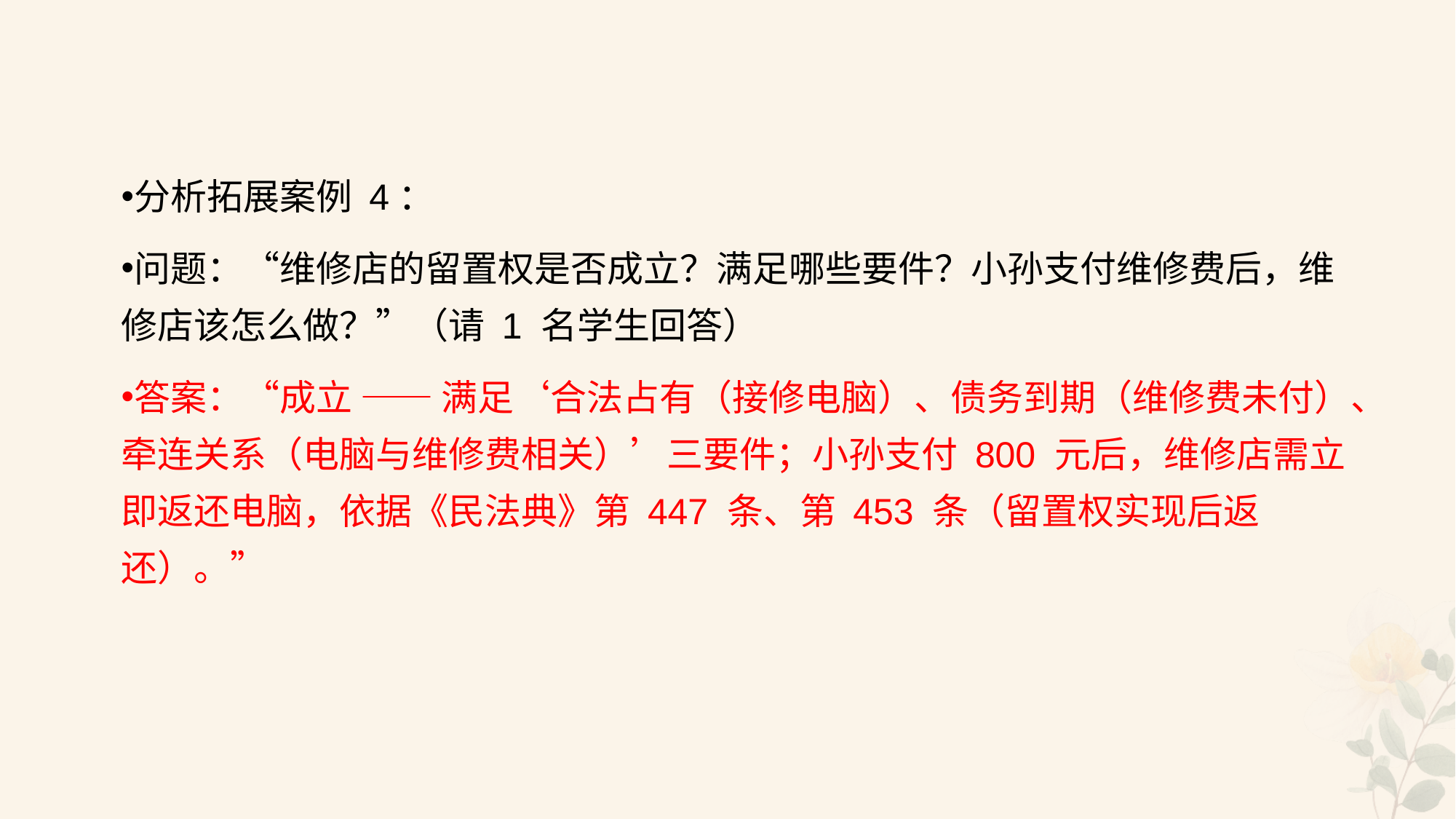

#
分析拓展案例 4：
问题：“维修店的留置权是否成立？满足哪些要件？小孙支付维修费后，维修店该怎么做？”（请 1 名学生回答）
答案：“成立 —— 满足‘合法占有（接修电脑）、债务到期（维修费未付）、牵连关系（电脑与维修费相关）’三要件；小孙支付 800 元后，维修店需立即返还电脑，依据《民法典》第 447 条、第 453 条（留置权实现后返还）。”